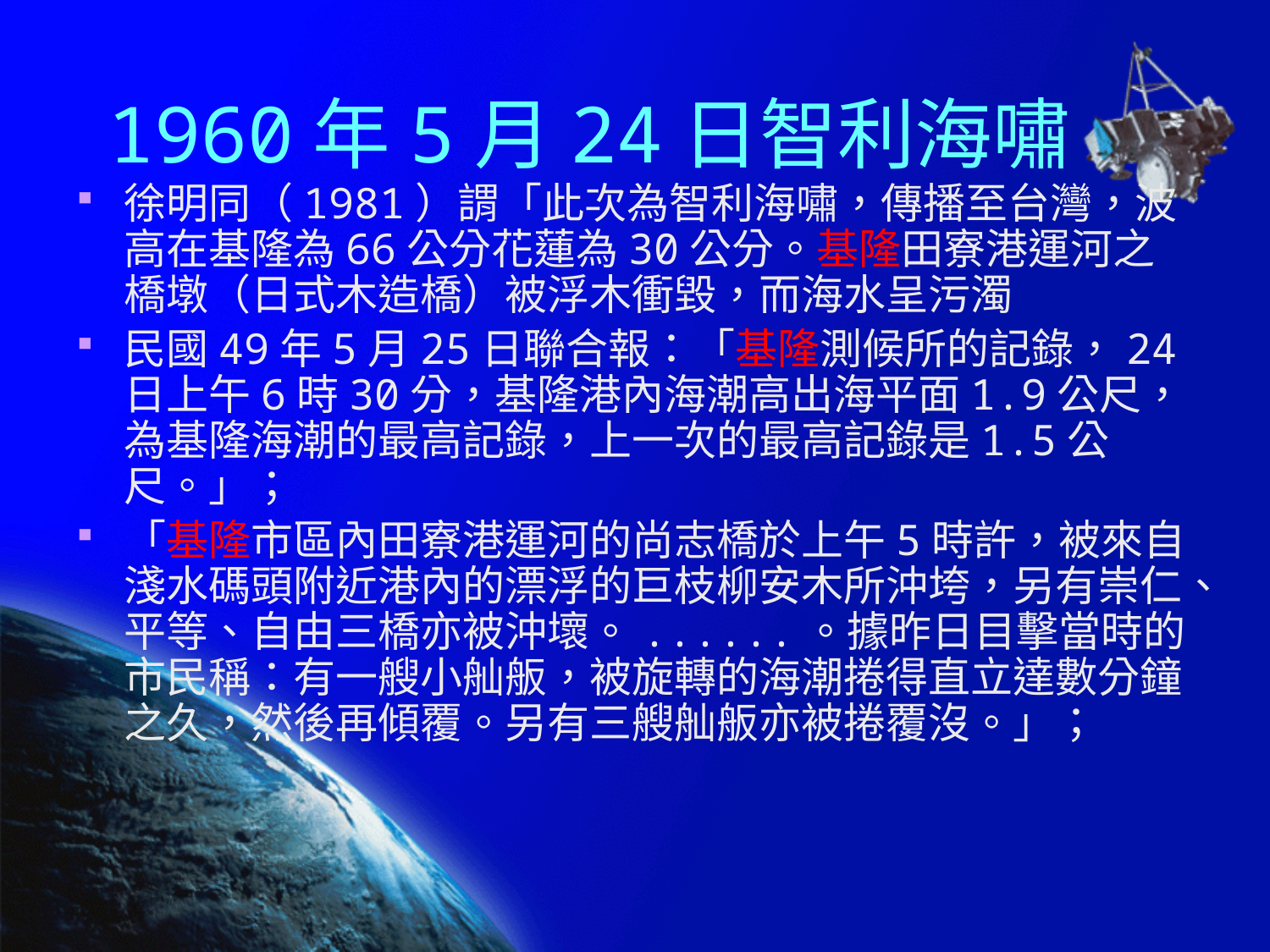

# 1960年5月24日智利海嘯
徐明同（1981）謂「此次為智利海嘯，傳播至台灣，波高在基隆為66公分花蓮為30公分。基隆田寮港運河之橋墩（日式木造橋）被浮木衝毀，而海水呈污濁
民國49年5月25日聯合報：「基隆測候所的記錄，24日上午6時30分，基隆港內海潮高出海平面1.9公尺，為基隆海潮的最高記錄，上一次的最高記錄是1.5公尺。」；
「基隆市區內田寮港運河的尚志橋於上午5時許，被來自淺水碼頭附近港內的漂浮的巨枝柳安木所沖垮，另有崇仁、平等、自由三橋亦被沖壞。......。據昨日目擊當時的市民稱：有一艘小舢舨，被旋轉的海潮捲得直立達數分鐘之久，然後再傾覆。另有三艘舢舨亦被捲覆沒。」；